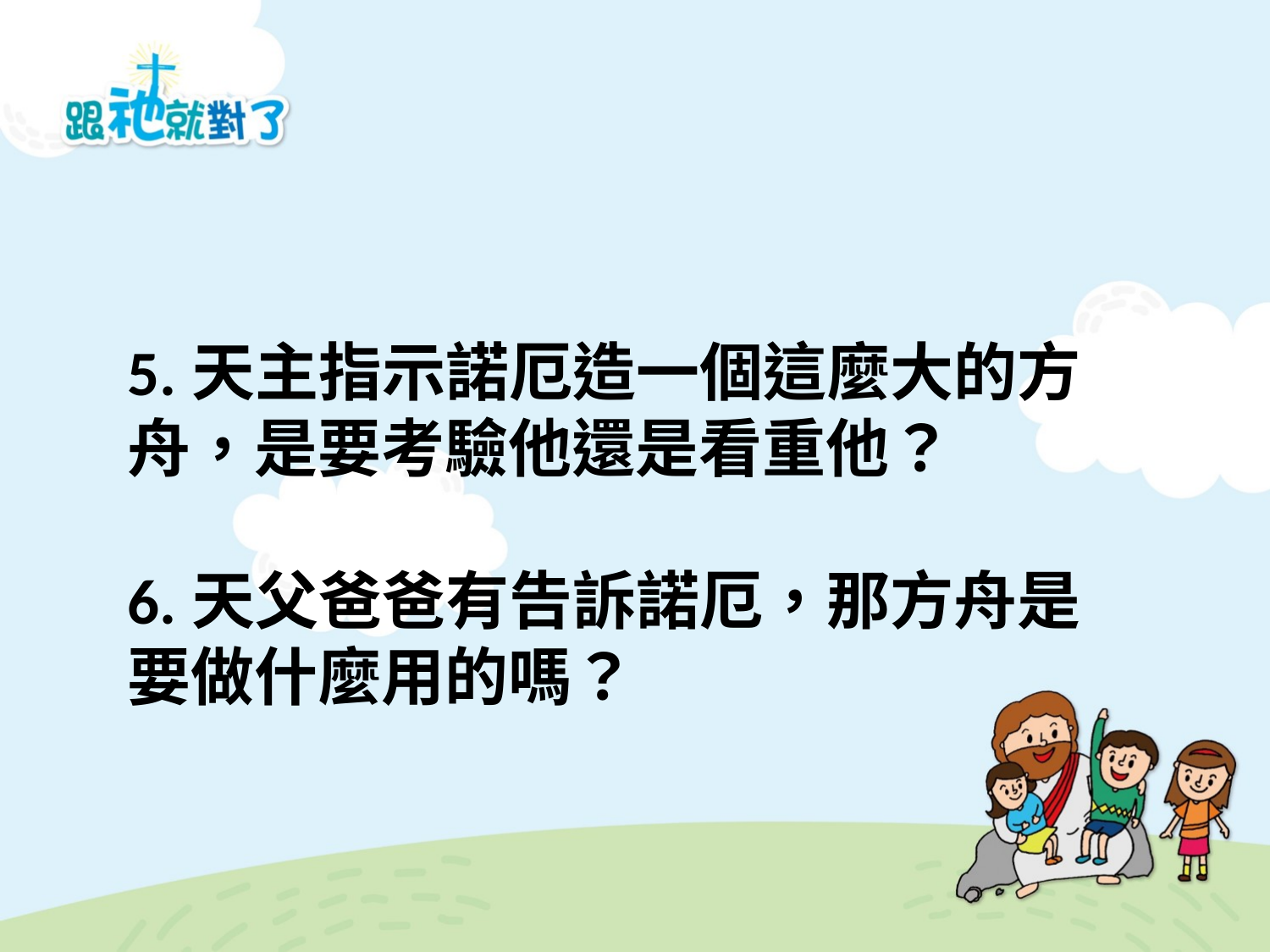

5.天主指示諾厄造一個這麼大的方舟，是要考驗他還是看重他？

6.天父爸爸有告訴諾厄，那方舟是要做什麼用的嗎？